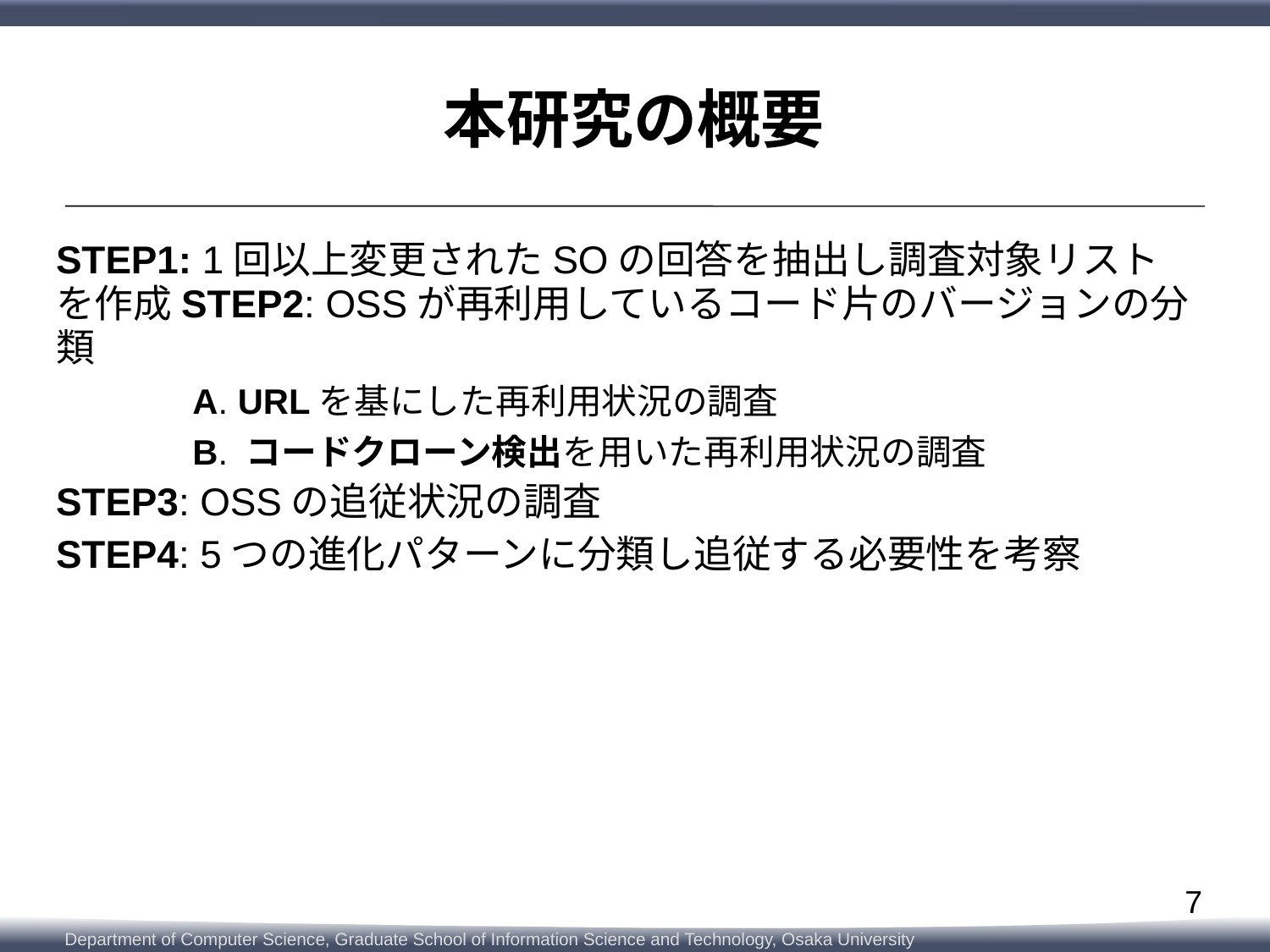

# 本研究の概要
STEP1: 1回以上変更されたSOの回答を抽出し調査対象リストを作成STEP2: OSSが再利用しているコード片のバージョンの分類
	 A. URLを基にした再利用状況の調査
	 B. コードクローン検出を用いた再利用状況の調査
STEP3: OSSの追従状況の調査
STEP4: 5つの進化パターンに分類し追従する必要性を考察

7